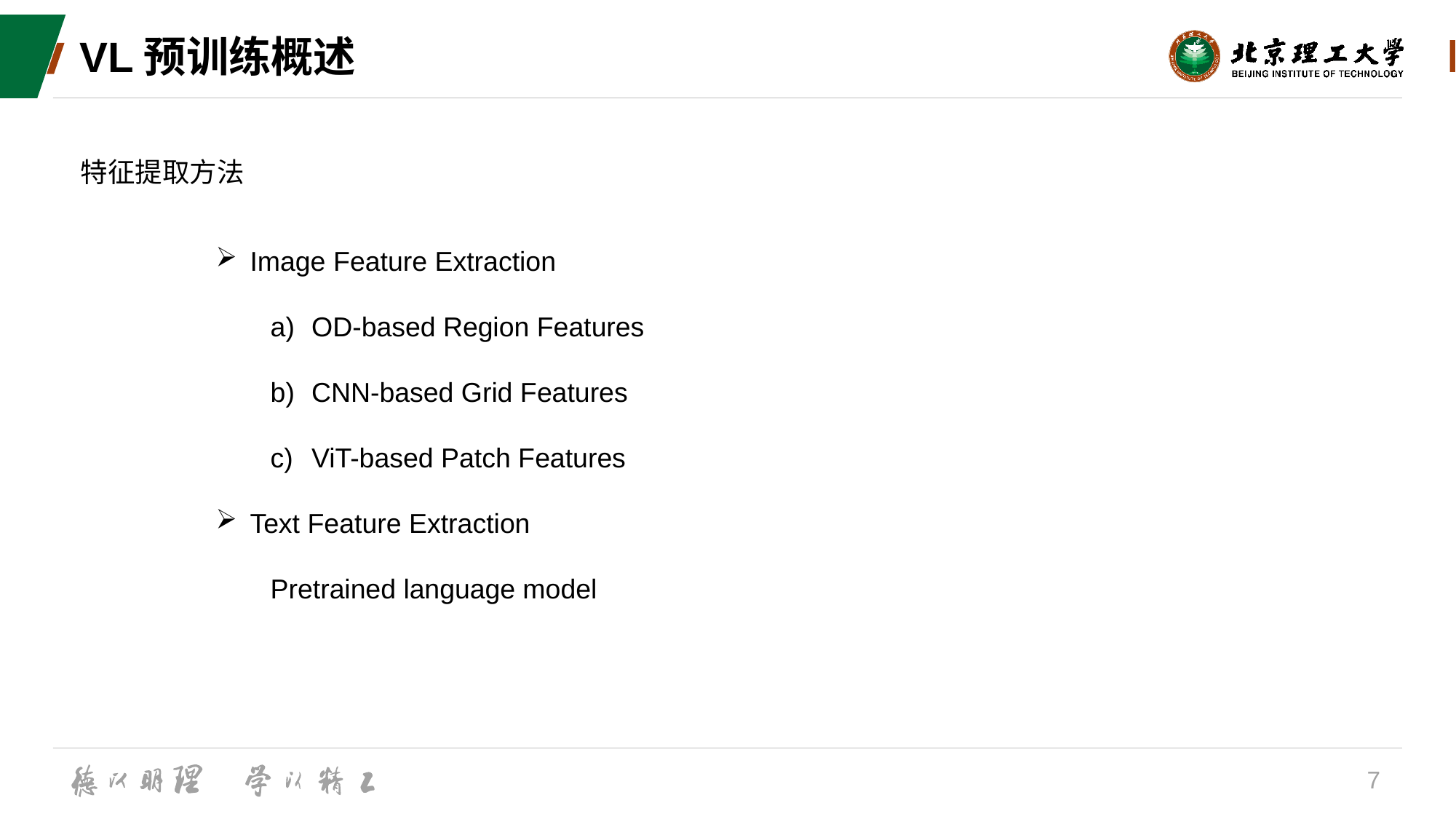

# VL预训练概述
特征提取方法
Image Feature Extraction

OD-based Region Features

CNN-based Grid Features

ViT-based Patch Features

Text Feature Extraction

Pretrained language model